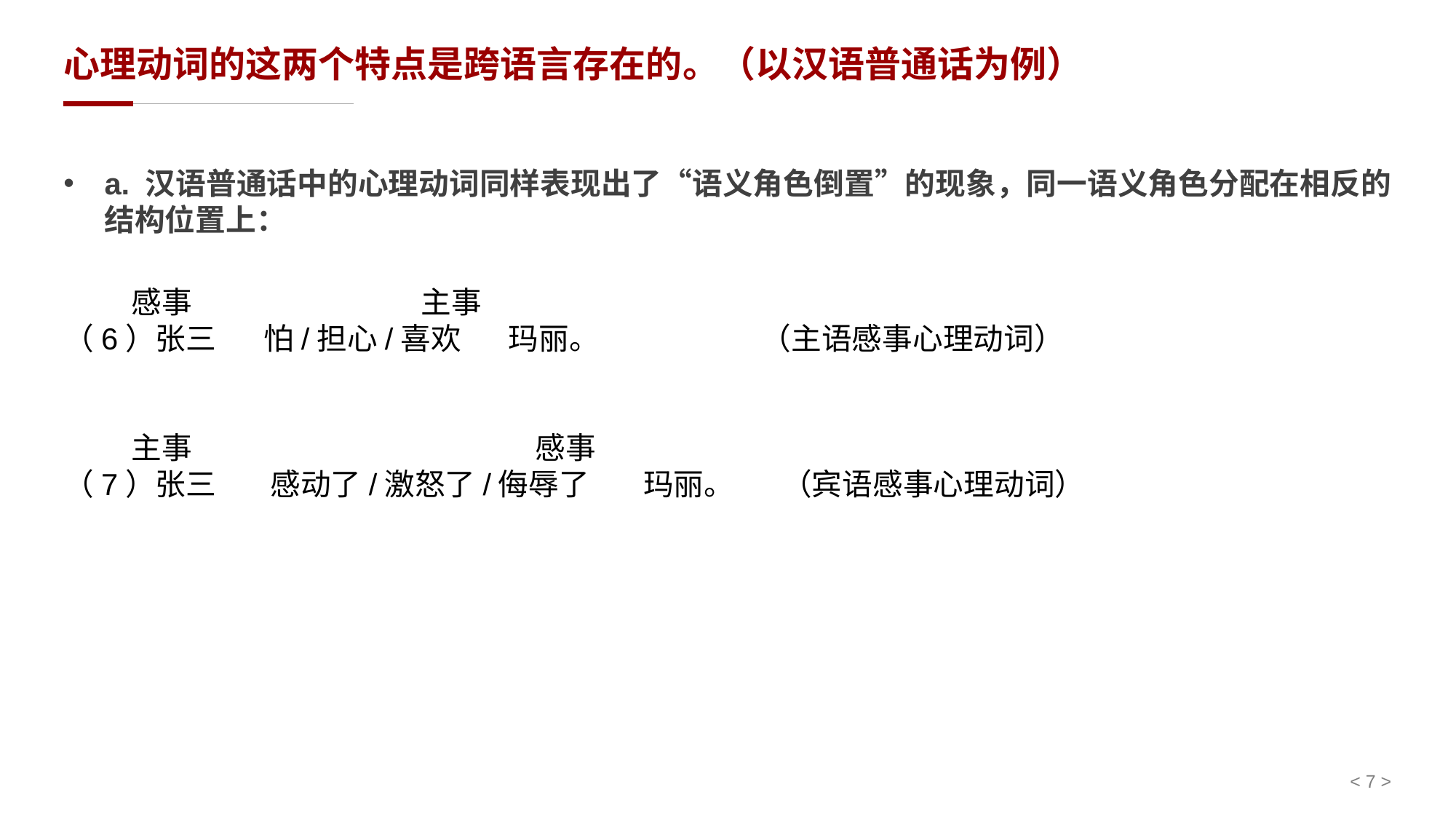

# 心理动词的这两个特点是跨语言存在的。（以汉语普通话为例）
a. 汉语普通话中的心理动词同样表现出了“语义角色倒置”的现象，同一语义角色分配在相反的结构位置上：

         感事                                  主事
（6）张三       怕/担心/喜欢       玛丽。                        （主语感事心理动词）

         主事                                                   感事
（7）张三        感动了/激怒了/侮辱了        玛丽。       （宾语感事心理动词）
< 7 >